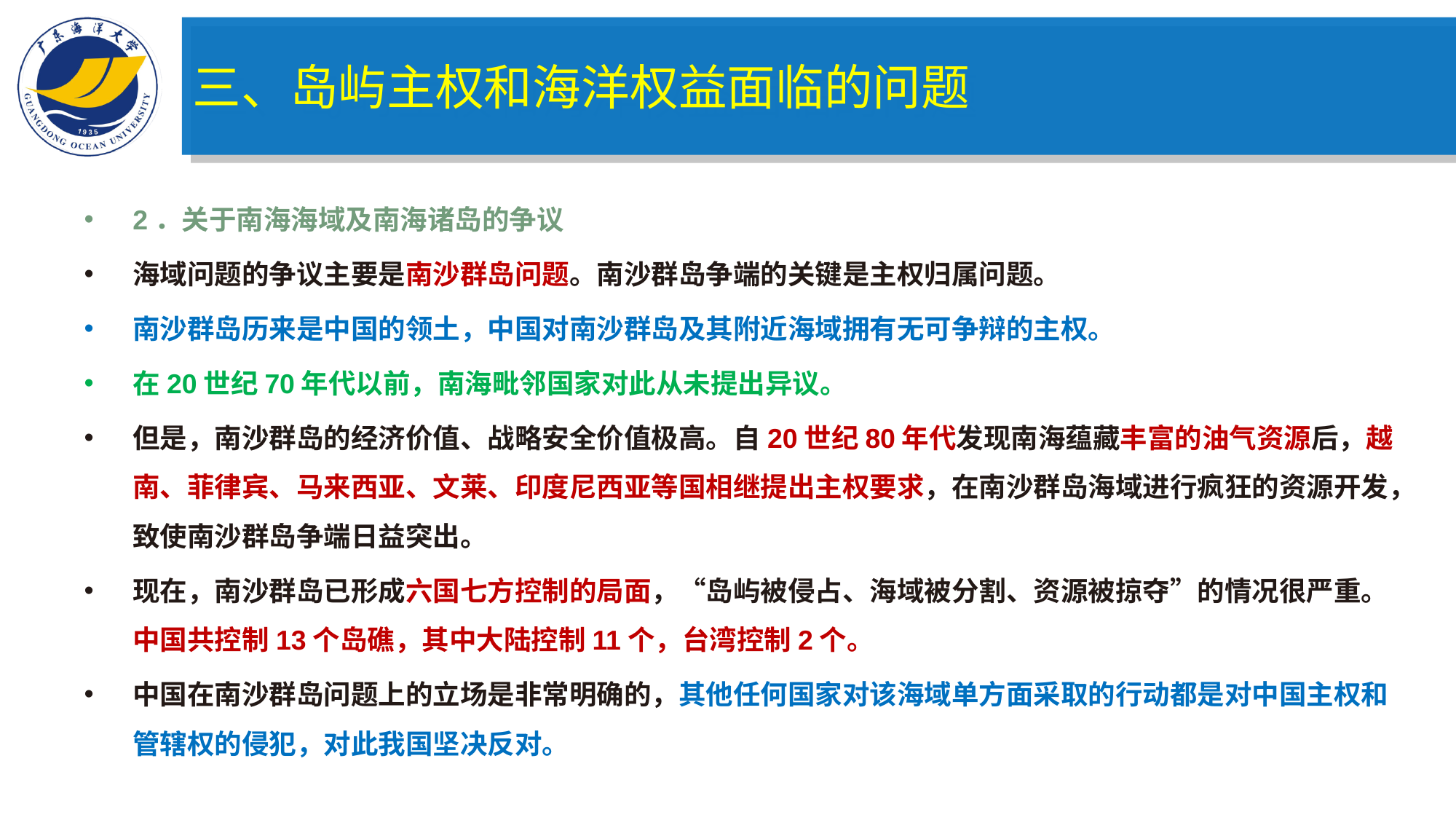

三、岛屿主权和海洋权益面临的问题
2．关于南海海域及南海诸岛的争议
海域问题的争议主要是南沙群岛问题。南沙群岛争端的关键是主权归属问题。
南沙群岛历来是中国的领土，中国对南沙群岛及其附近海域拥有无可争辩的主权。
在20世纪70年代以前，南海毗邻国家对此从未提出异议。
但是，南沙群岛的经济价值、战略安全价值极高。自20世纪80年代发现南海蕴藏丰富的油气资源后，越南、菲律宾、马来西亚、文莱、印度尼西亚等国相继提出主权要求，在南沙群岛海域进行疯狂的资源开发，致使南沙群岛争端日益突出。
现在，南沙群岛已形成六国七方控制的局面，“岛屿被侵占、海域被分割、资源被掠夺”的情况很严重。中国共控制13个岛礁，其中大陆控制11个，台湾控制2个。
中国在南沙群岛问题上的立场是非常明确的，其他任何国家对该海域单方面采取的行动都是对中国主权和管辖权的侵犯，对此我国坚决反对。